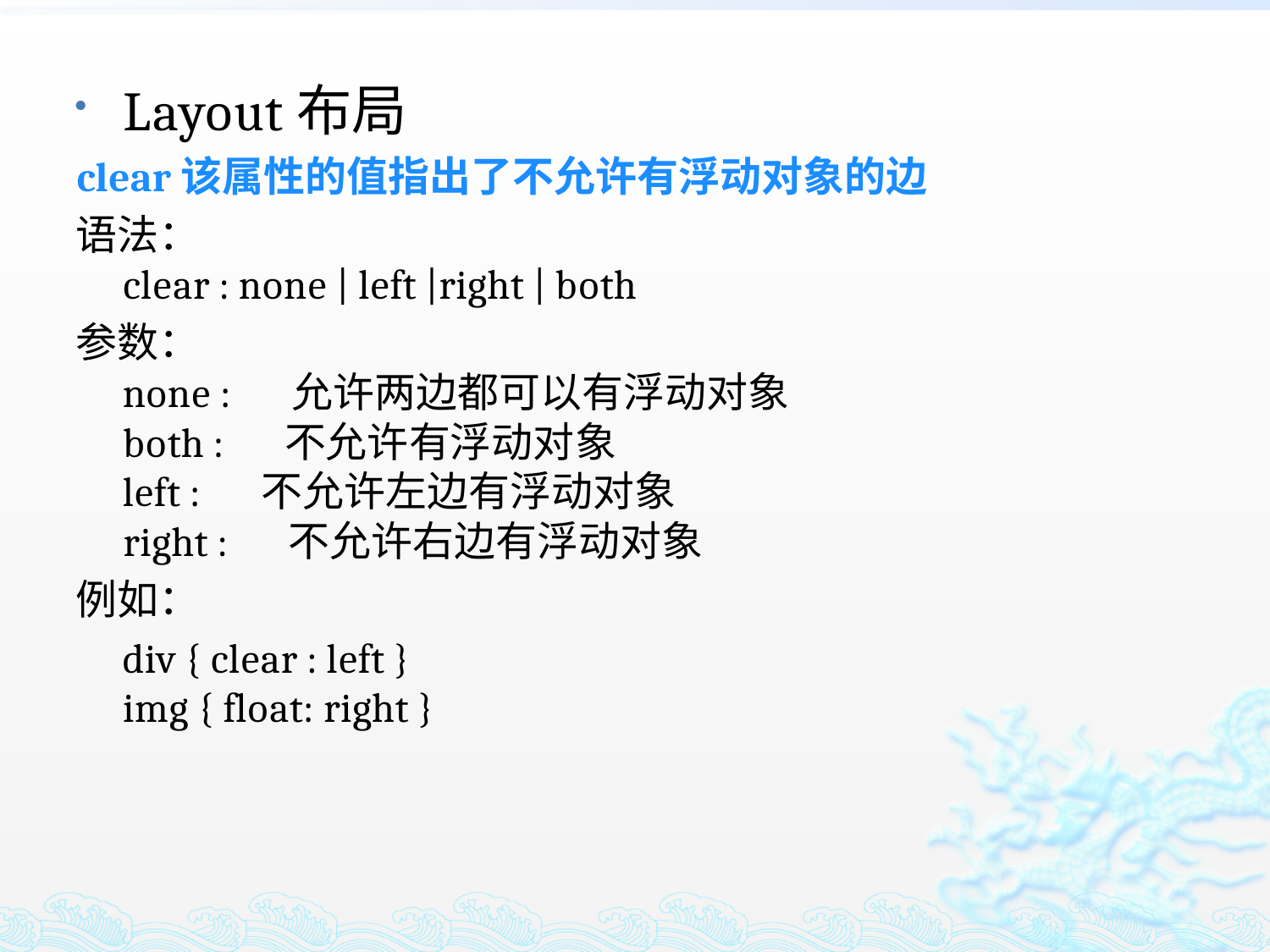

Layout布局
clear该属性的值指出了不允许有浮动对象的边
语法：
clear : none | left |right | both
参数：
none : 　允许两边都可以有浮动对象
both : 　不允许有浮动对象
left : 　不允许左边有浮动对象
right : 　不允许右边有浮动对象
例如：
     div { clear : left }
img { float: right }